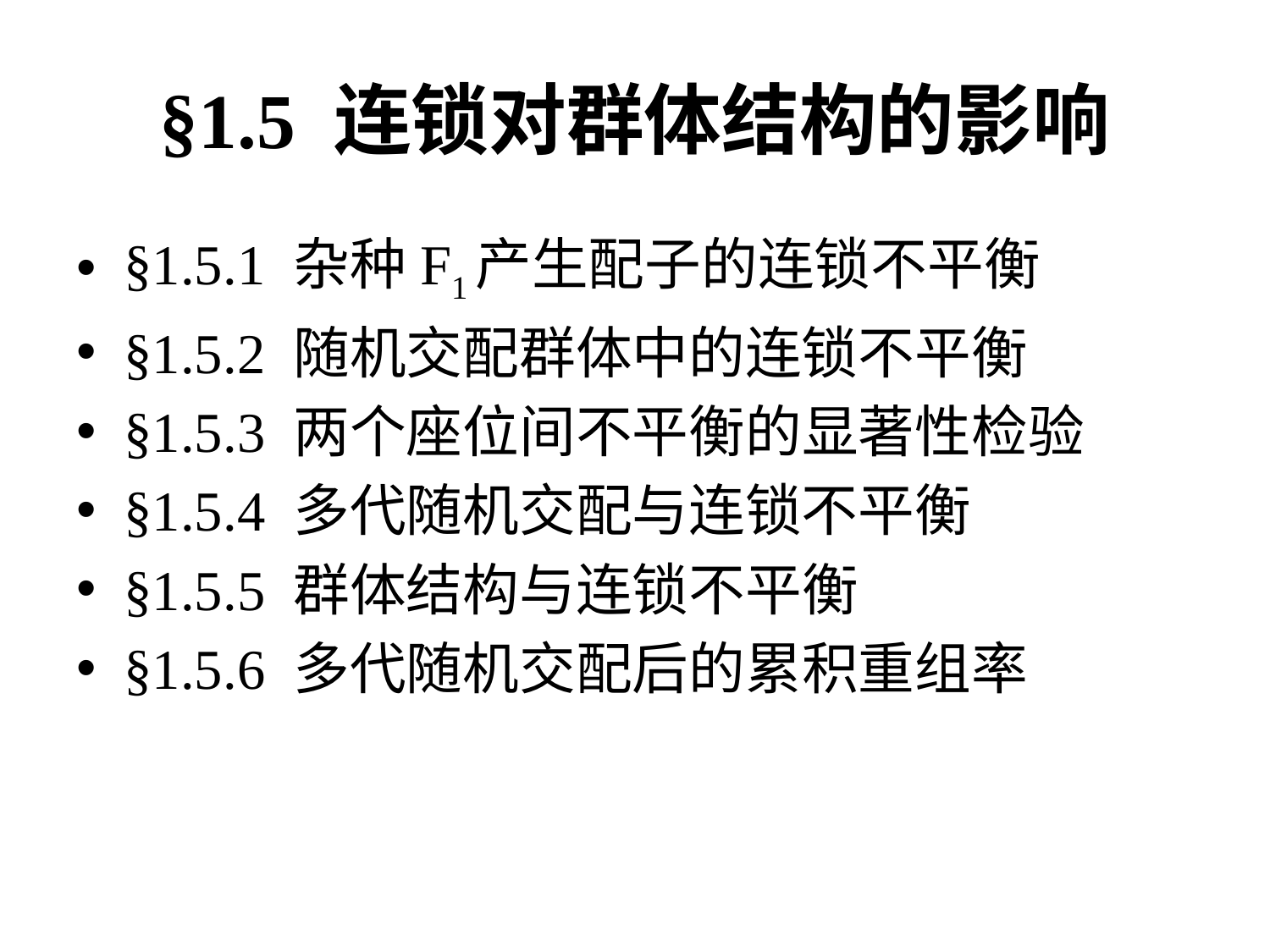

# §1.5 连锁对群体结构的影响
§1.5.1 杂种F1产生配子的连锁不平衡
§1.5.2 随机交配群体中的连锁不平衡
§1.5.3 两个座位间不平衡的显著性检验
§1.5.4 多代随机交配与连锁不平衡
§1.5.5 群体结构与连锁不平衡
§1.5.6 多代随机交配后的累积重组率